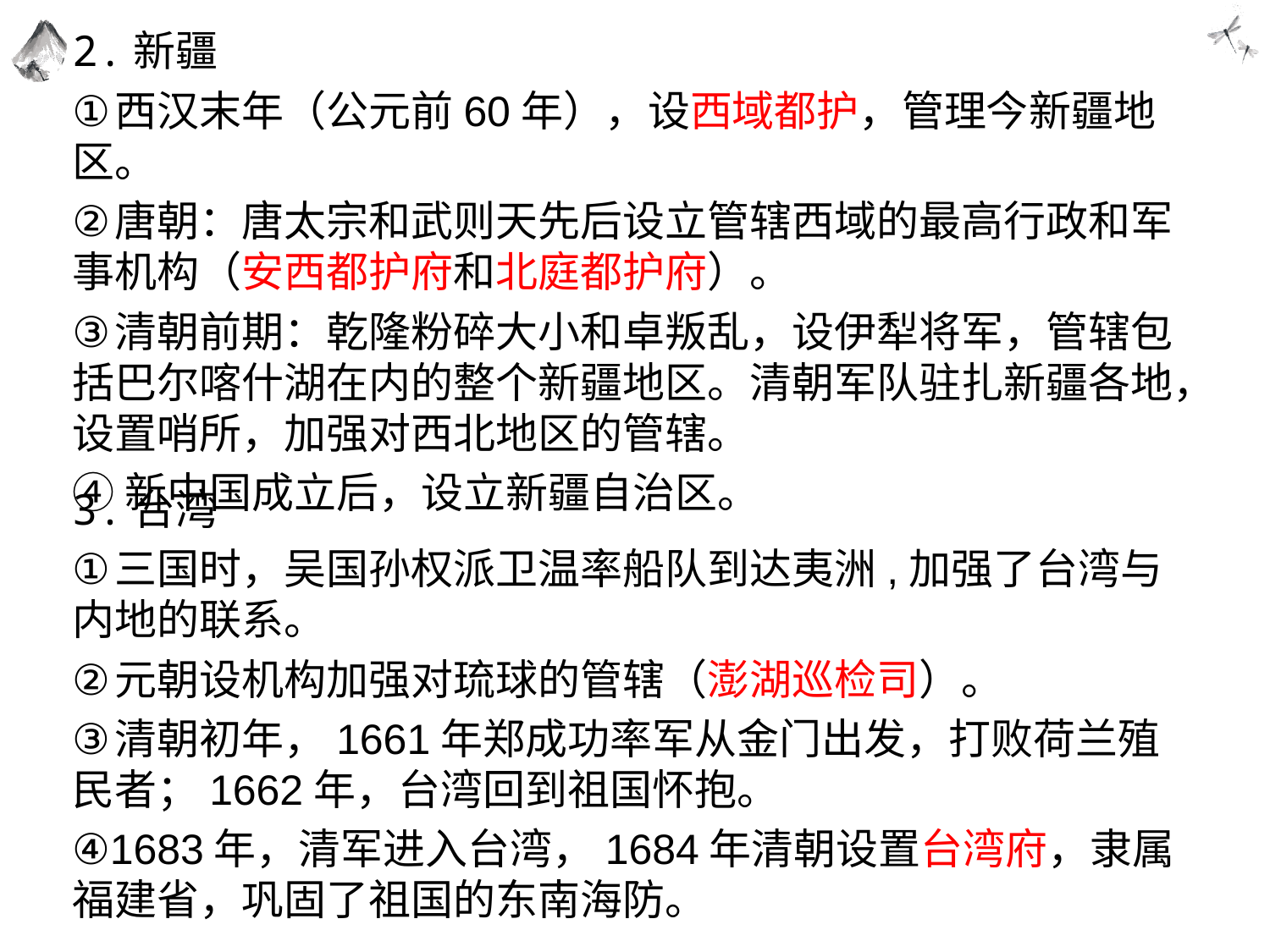

2.新疆
西汉末年（公元前60年），设西域都护，管理今新疆地区。
唐朝：唐太宗和武则天先后设立管辖西域的最高行政和军事机构（安西都护府和北庭都护府）。
清朝前期：乾隆粉碎大小和卓叛乱，设伊犁将军，管辖包括巴尔喀什湖在内的整个新疆地区。清朝军队驻扎新疆各地，设置哨所，加强对西北地区的管辖。
④新中国成立后，设立新疆自治区。
3.台湾
三国时，吴国孙权派卫温率船队到达夷洲,加强了台湾与内地的联系。
元朝设机构加强对琉球的管辖（澎湖巡检司）。
清朝初年，1661年郑成功率军从金门出发，打败荷兰殖民者；1662年，台湾回到祖国怀抱。
1683年，清军进入台湾，1684年清朝设置台湾府，隶属福建省，巩固了祖国的东南海防。